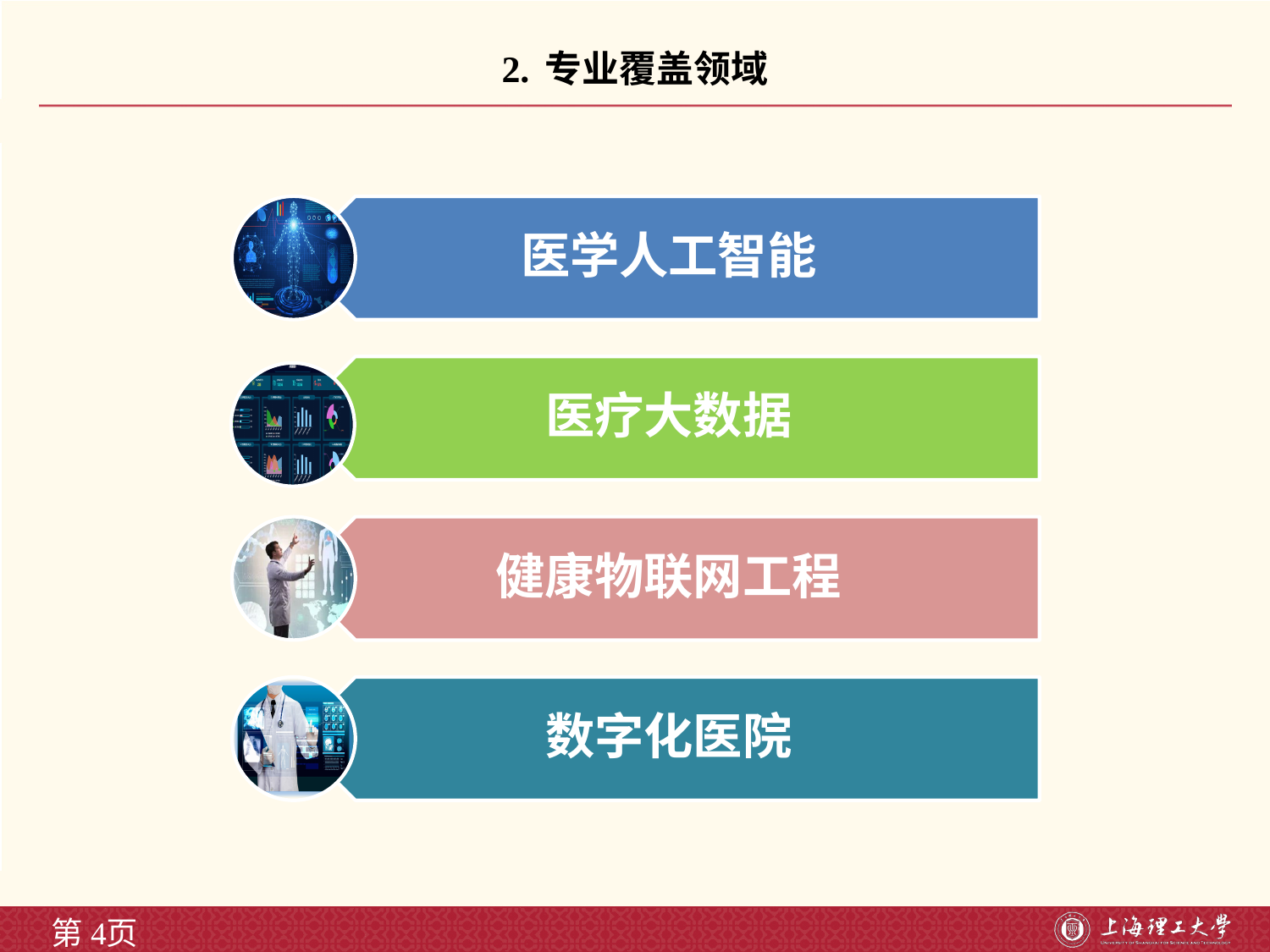

# 2. 专业覆盖领域
医学人工智能
医疗大数据
健康物联网工程
数字化医院
第4页